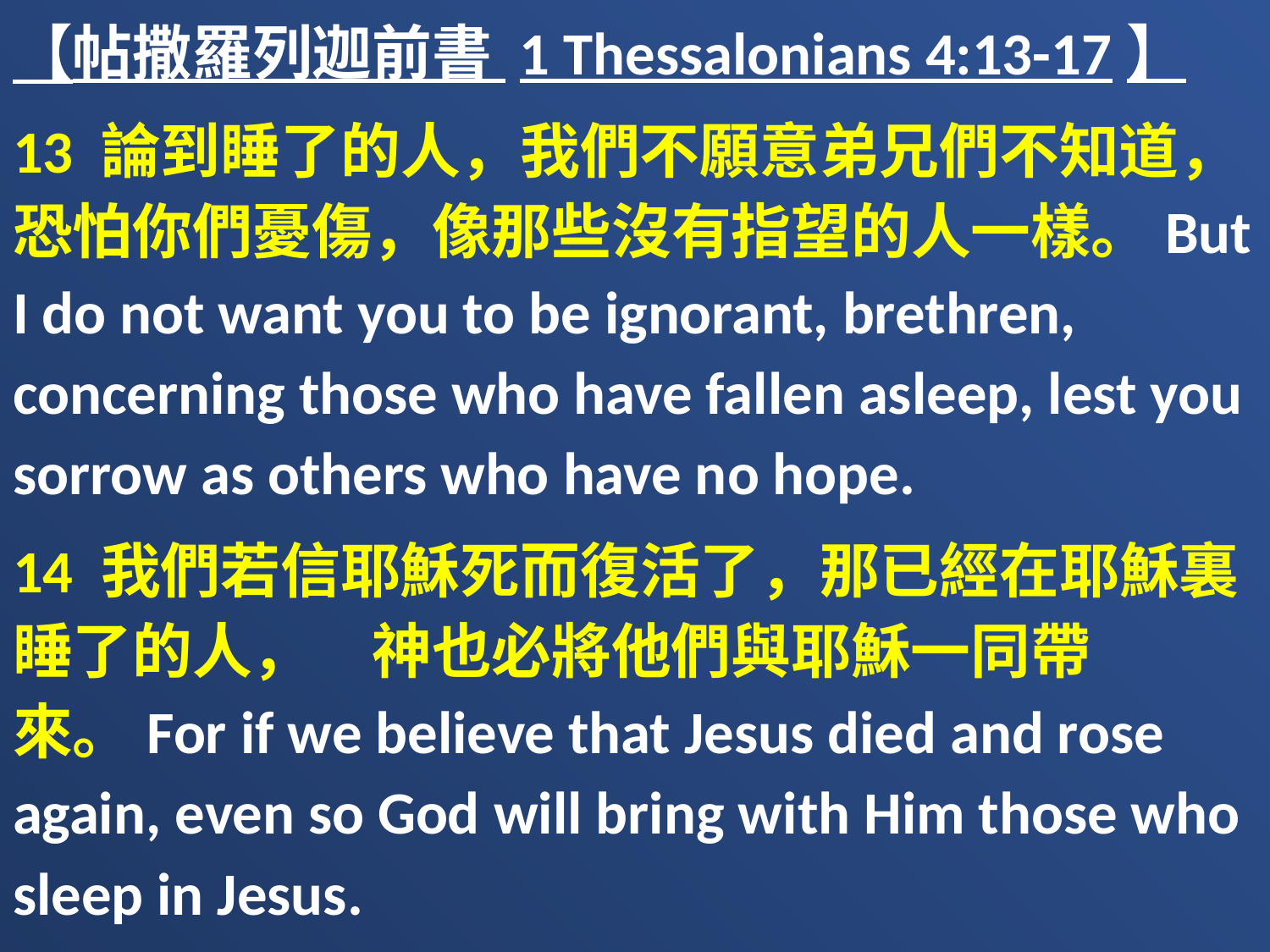

【帖撒羅列迦前書 1 Thessalonians 4:13-17】
13 論到睡了的人，我們不願意弟兄們不知道，恐怕你們憂傷，像那些沒有指望的人一樣。But I do not want you to be ignorant, brethren, concerning those who have fallen asleep, lest you sorrow as others who have no hope.
14 我們若信耶穌死而復活了，那已經在耶穌裏睡了的人，　神也必將他們與耶穌一同帶來。For if we believe that Jesus died and rose again, even so God will bring with Him those who sleep in Jesus.